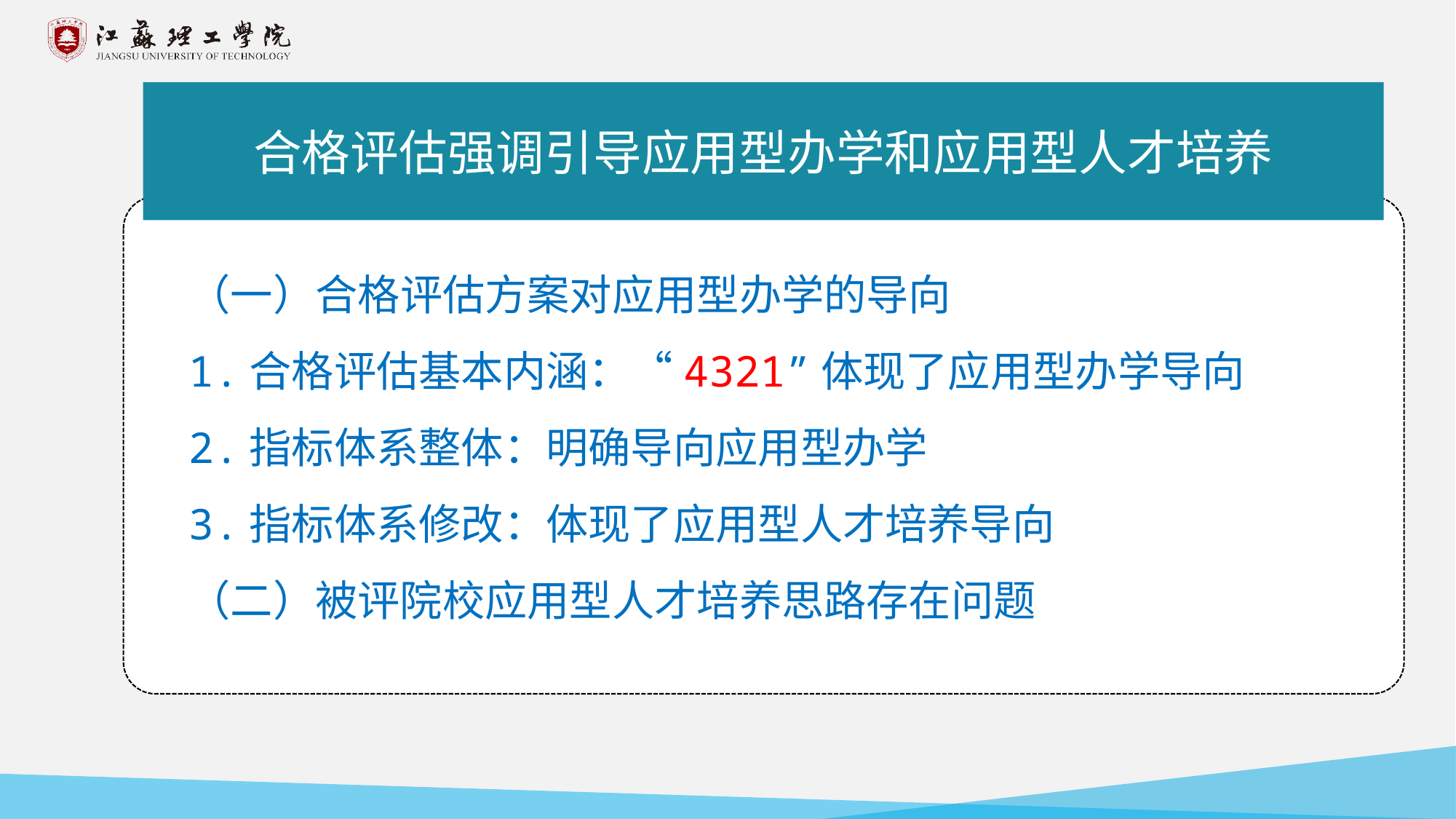

合格评估强调引导应用型办学和应用型人才培养

（一）合格评估方案对应用型办学的导向
1.合格评估基本内涵：“4321”体现了应用型办学导向
2.指标体系整体：明确导向应用型办学
3.指标体系修改：体现了应用型人才培养导向
（二）被评院校应用型人才培养思路存在问题